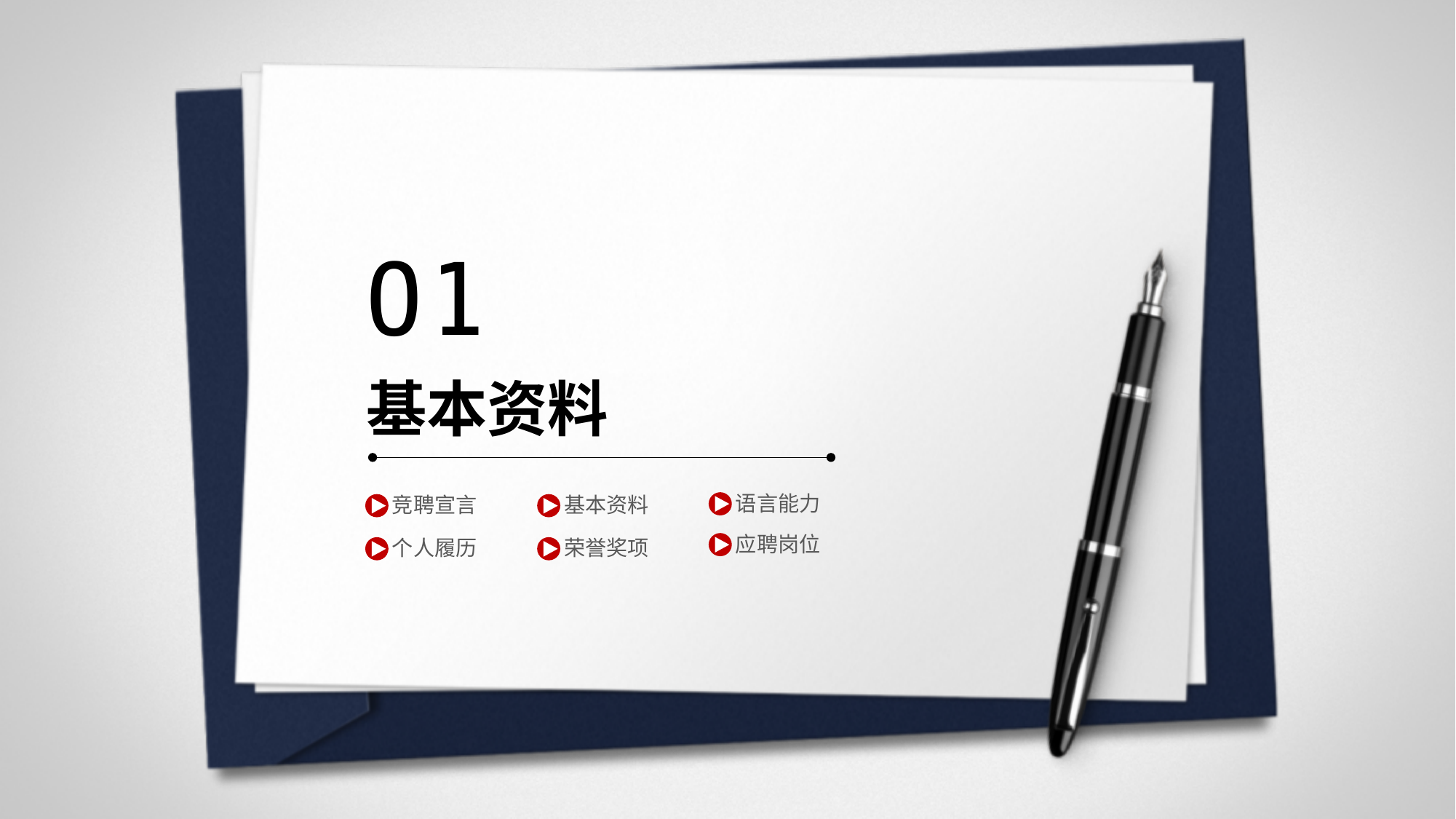

01
基本资料
语言能力

竞聘宣言

基本资料

应聘岗位

个人履历

荣誉奖项